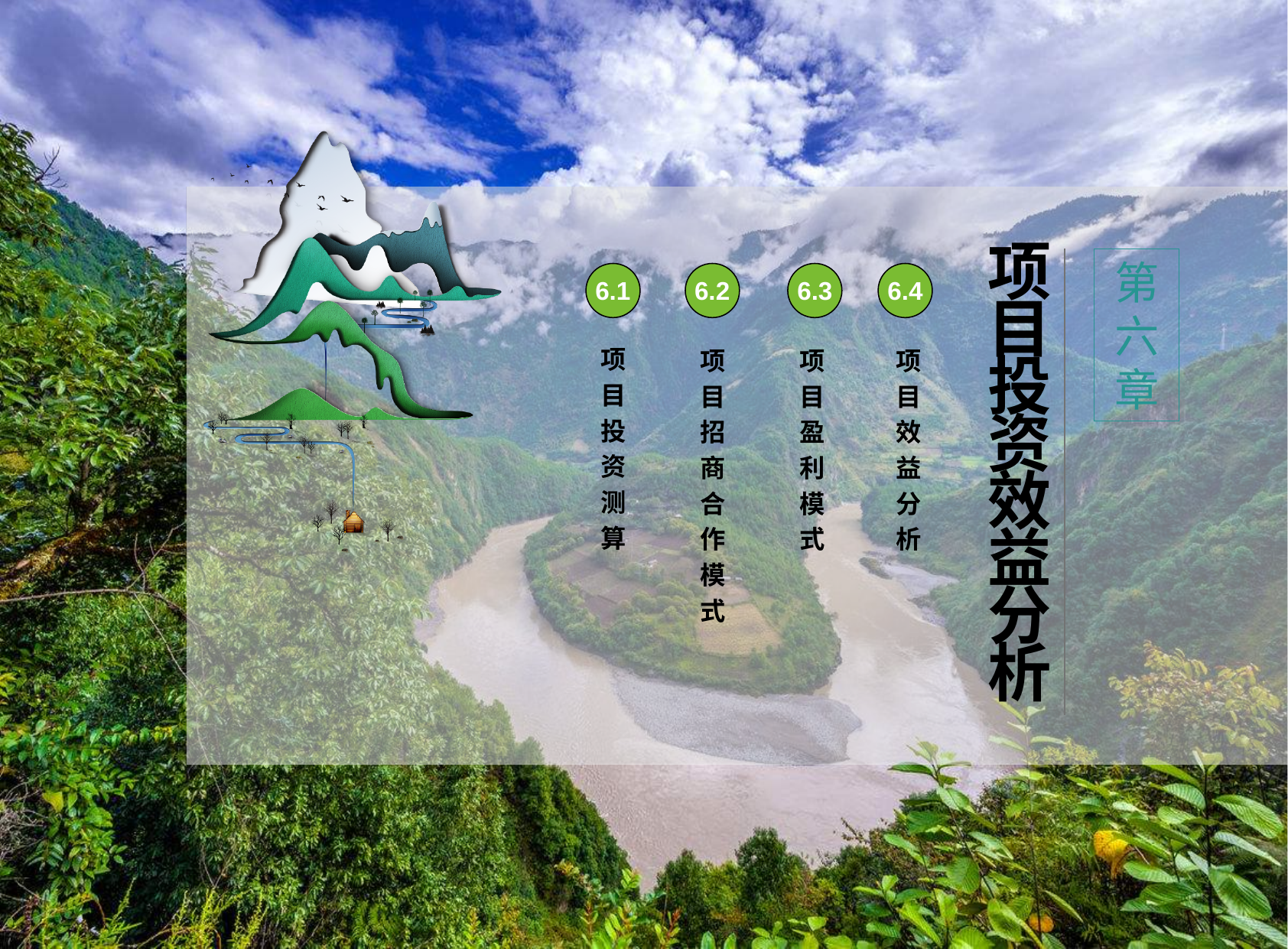

6.1
6.2
6.3
6.4

项
目
投
资
测
算

项
目
招
商
合
作
模
式

项
目
盈
利
模
式

项
目
效
益
分
析